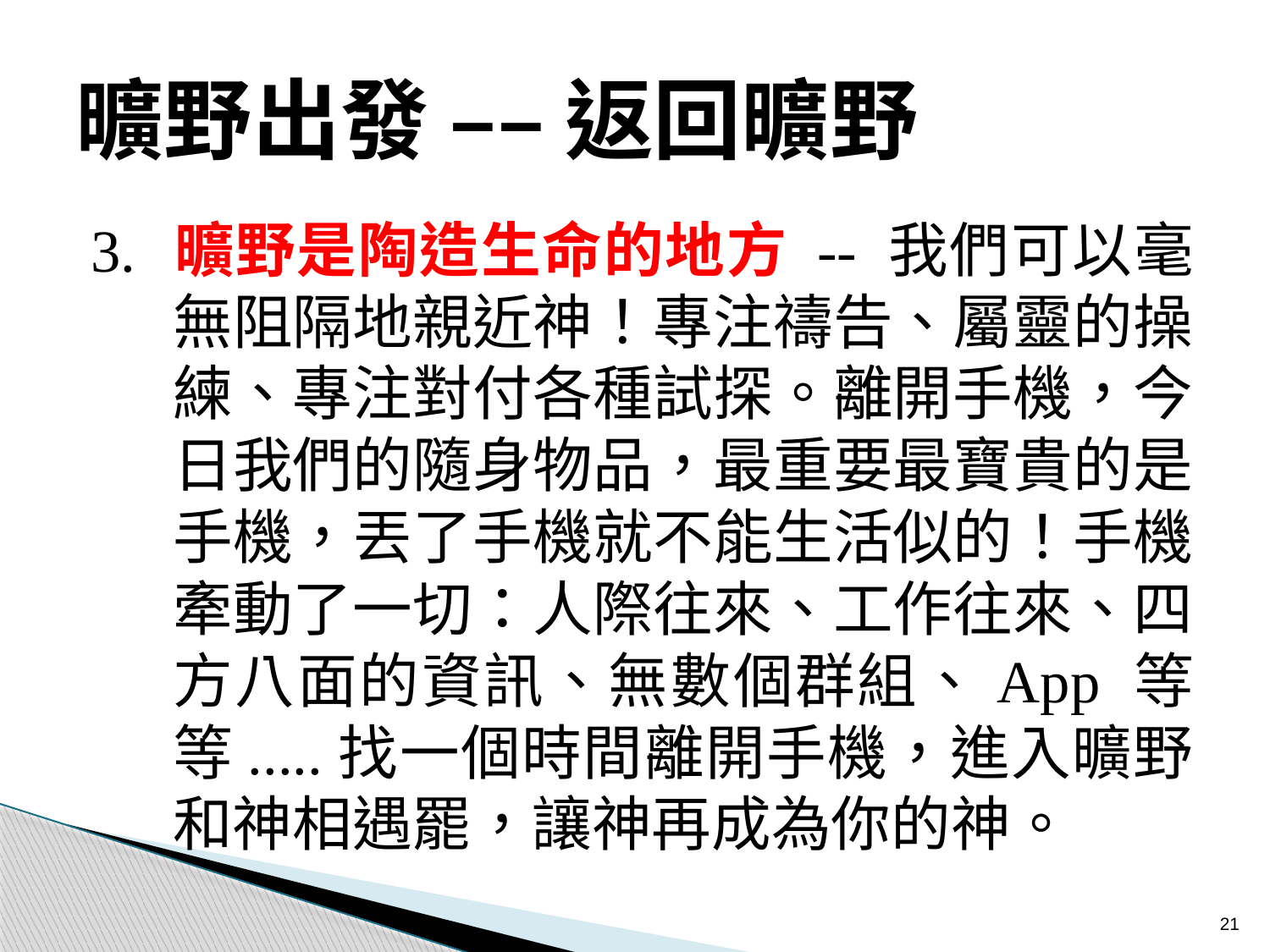

# 曠野出發 –– 返回曠野
3.	曠野是陶造生命的地方 -- 我們可以毫無阻隔地親近神！專注禱告、屬靈的操練、專注對付各種試探。離開手機，今日我們的隨身物品，最重要最寶貴的是手機，丟了手機就不能生活似的！手機牽動了一切：人際往來、工作往來、四方八面的資訊、無數個群組、App 等等.....找一個時間離開手機，進入曠野和神相遇罷，讓神再成為你的神。
21